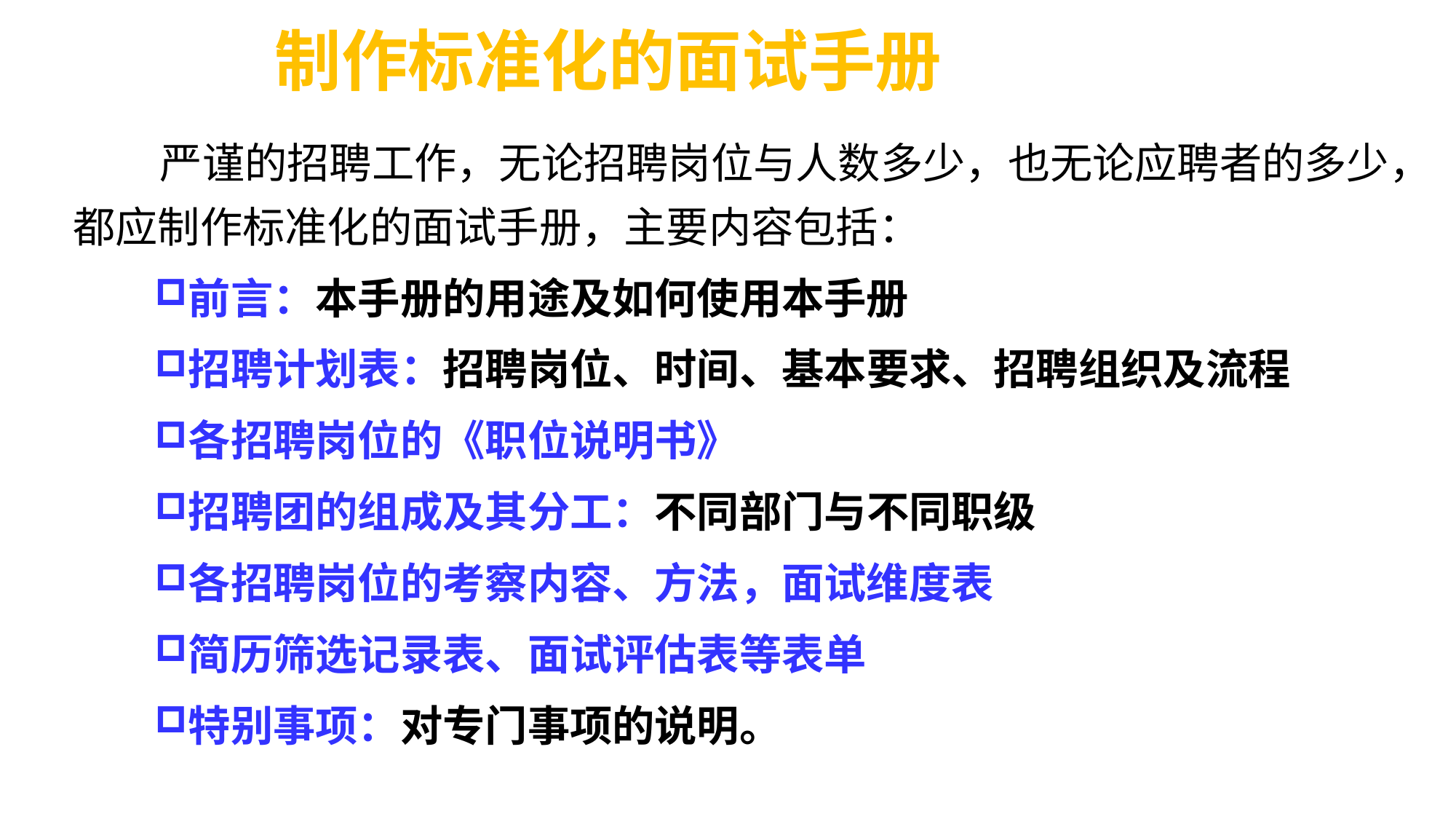

# 制作标准化的面试手册
           严谨的招聘工作，无论招聘岗位与人数多少，也无论应聘者的多少，都应制作标准化的面试手册，主要内容包括：
前言：本手册的用途及如何使用本手册
招聘计划表：招聘岗位、时间、基本要求、招聘组织及流程
各招聘岗位的《职位说明书》
招聘团的组成及其分工：不同部门与不同职级
各招聘岗位的考察内容、方法，面试维度表
简历筛选记录表、面试评估表等表单
特别事项：对专门事项的说明。